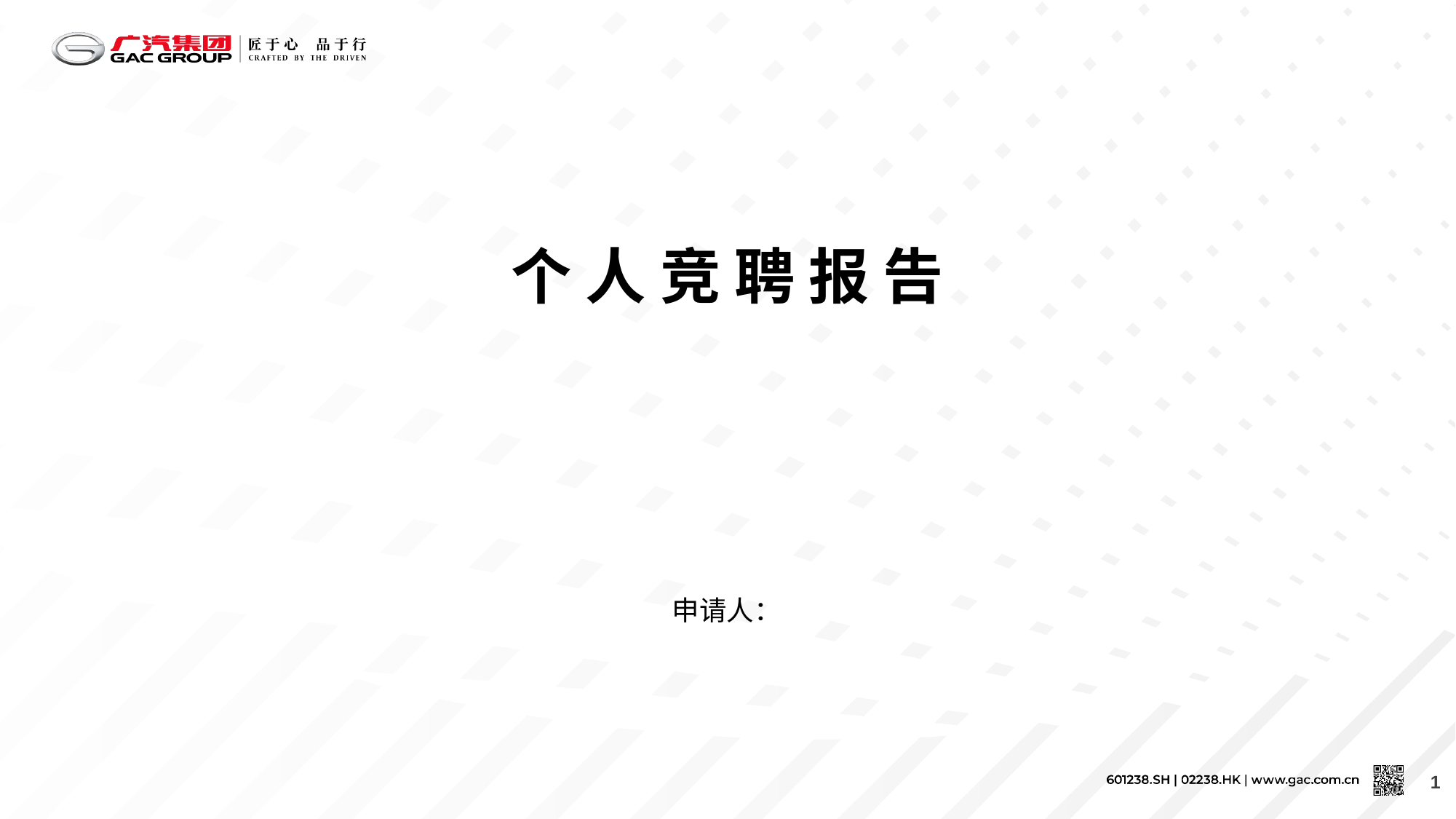

# 个 人 竞 聘 报 告
申请人：